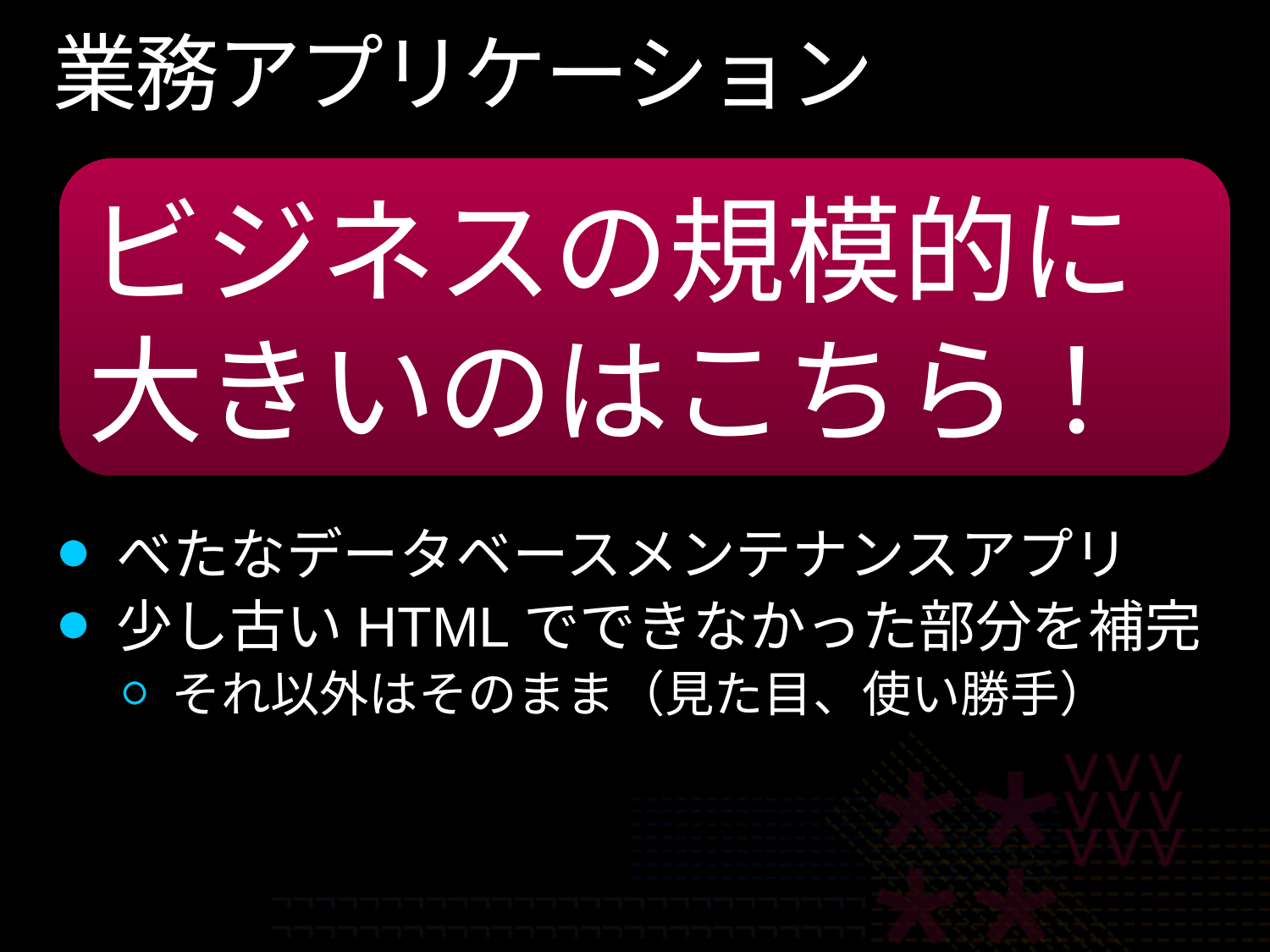

# 業務アプリケーション

べたなデータベースメンテナンスアプリ
少し古いHTMLでできなかった部分を補完
それ以外はそのまま（見た目、使い勝手）

ビジネスの規模的に大きいのはこちら！